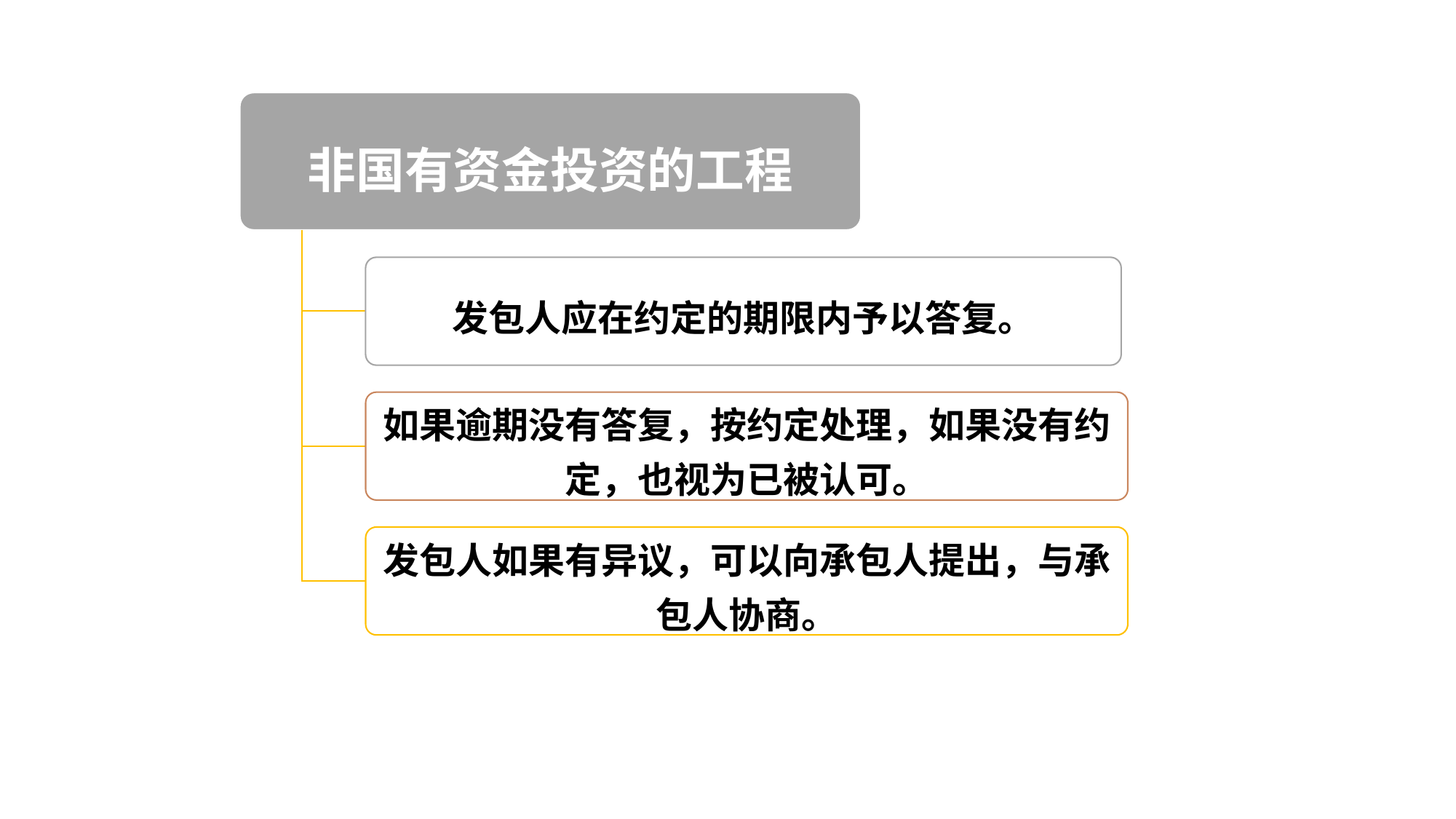

非国有资金投资的工程

发包人应在约定的期限内予以答复。
如果逾期没有答复，按约定处理，如果没有约定，也视为已被认可。
发包人如果有异议，可以向承包人提出，与承包人协商。